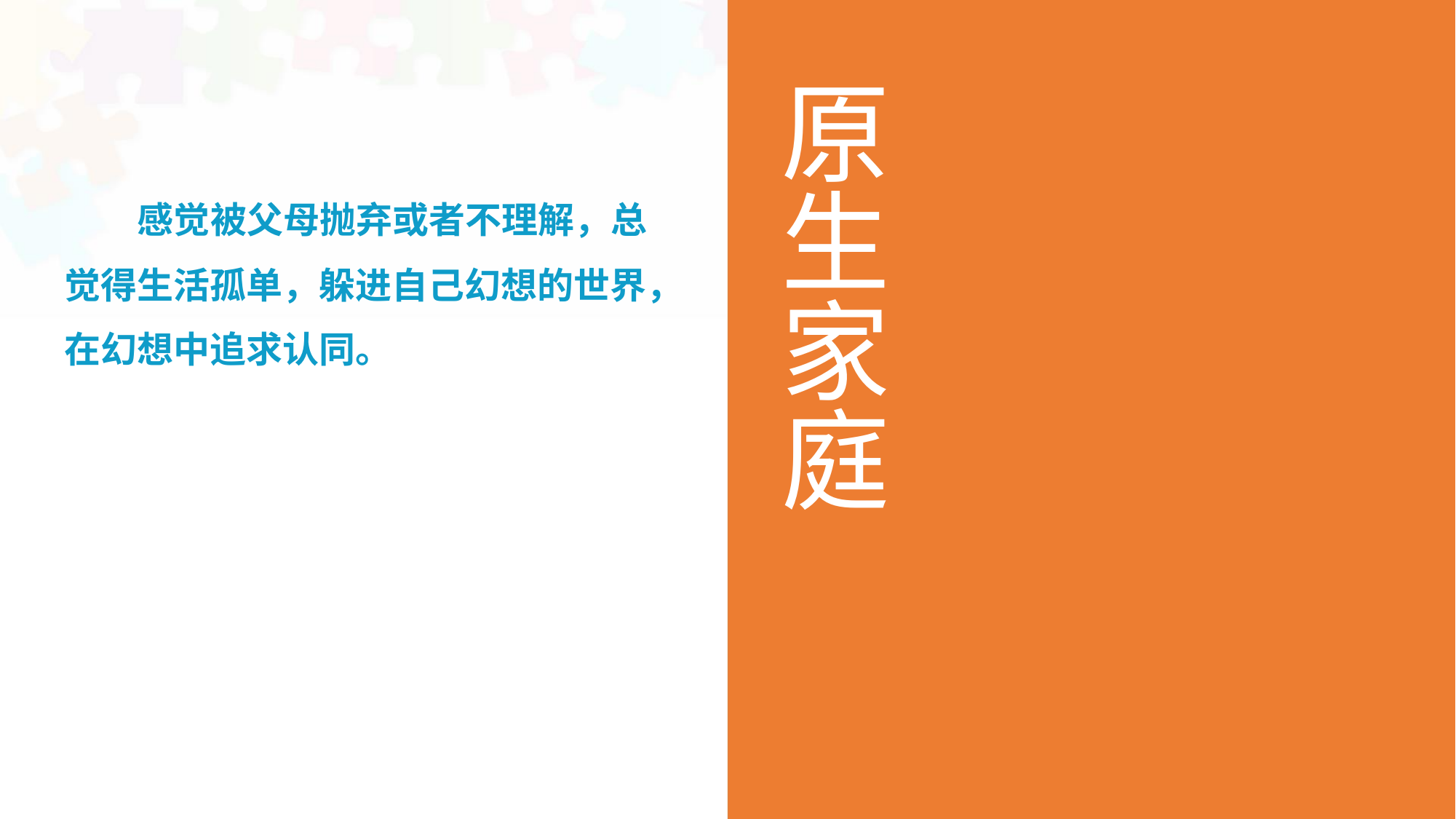

原
生
家
庭
感觉被父母抛弃或者不理解，总
觉得生活孤单，躲进自己幻想的世界，
在幻想中追求认同。